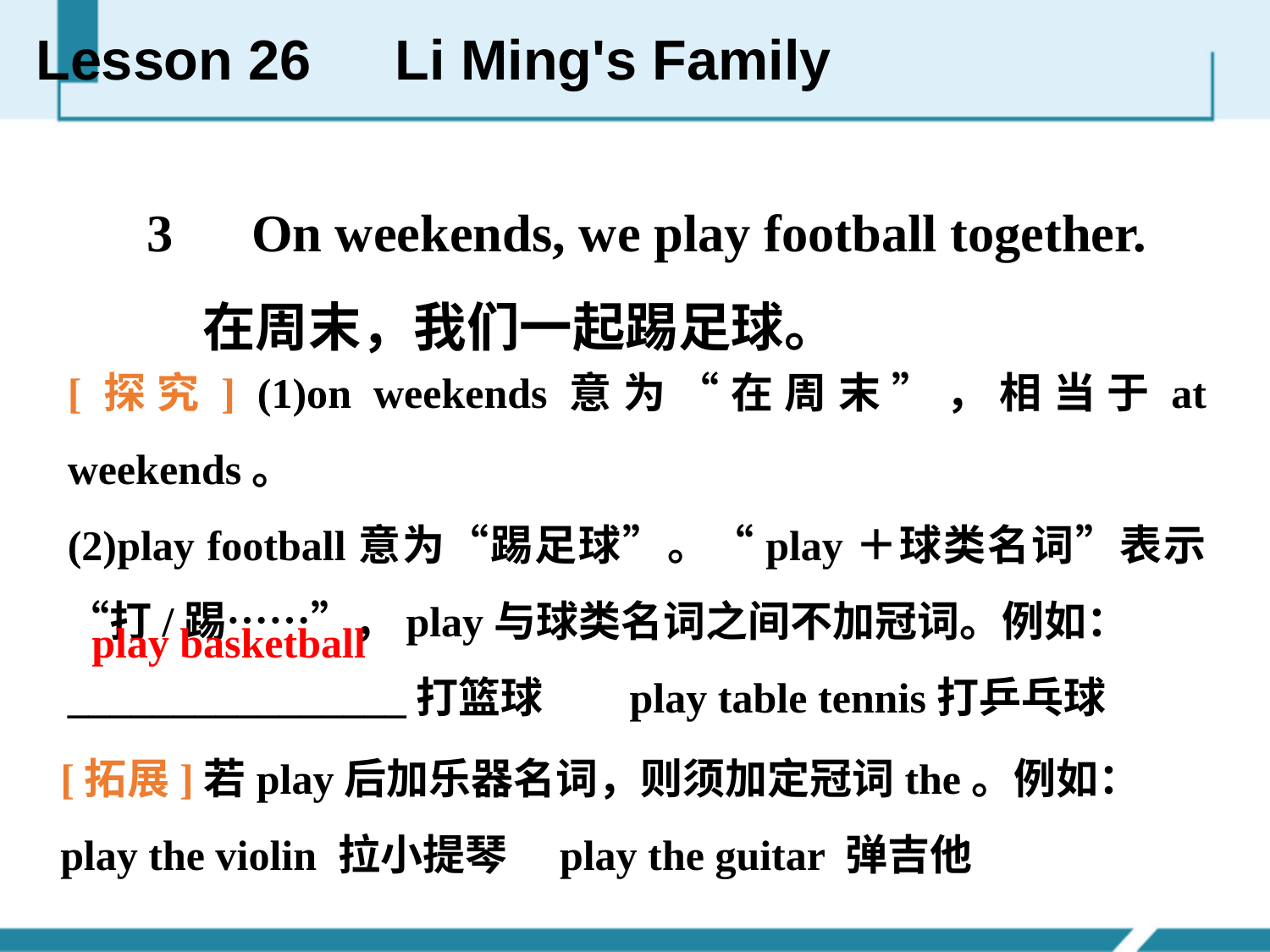

Lesson 26　Li Ming's Family
　 3　On weekends, we play football together.
          在周末，我们一起踢足球。
[探究] (1)on weekends意为“在周末”，相当于at weekends。
(2)play football意为“踢足球”。“play＋球类名词”表示“打/踢……”，play与球类名词之间不加冠词。例如：
________________打篮球        play table tennis打乒乓球
play basketball
[拓展]若play后加乐器名词，则须加定冠词the。例如：
play the violin 拉小提琴　play the guitar 弹吉他